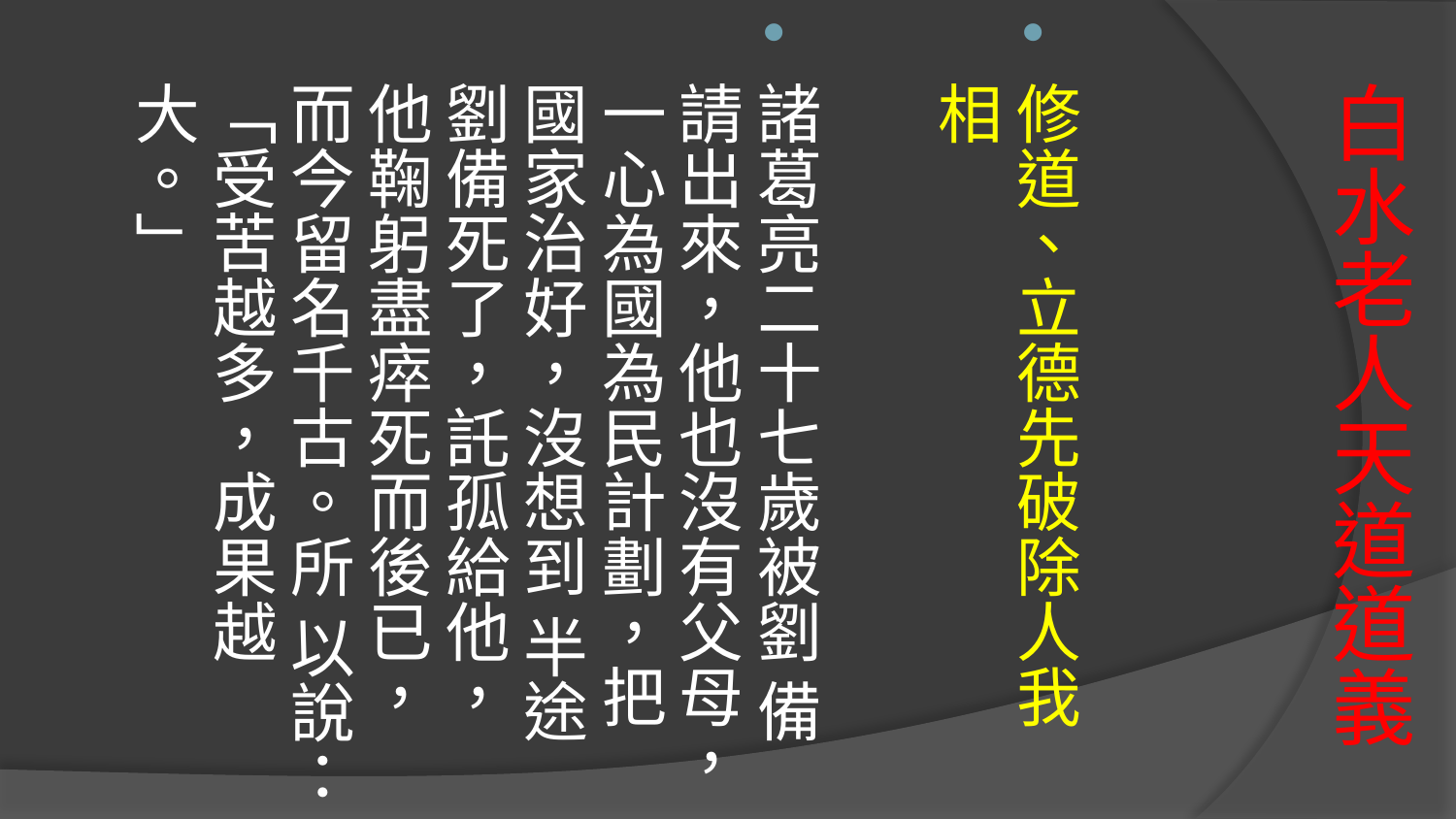

修道、立德先破除人我相

諸葛亮二十七歲被劉 備請出來，他也沒有父母，一心為國為民計劃，把國家治好，沒想到 半途劉備死了，託孤給他，他鞠躬盡瘁死而後已，而今留名千古。所 以說：「受苦越多，成果越大。」

# 白水老人天道道義